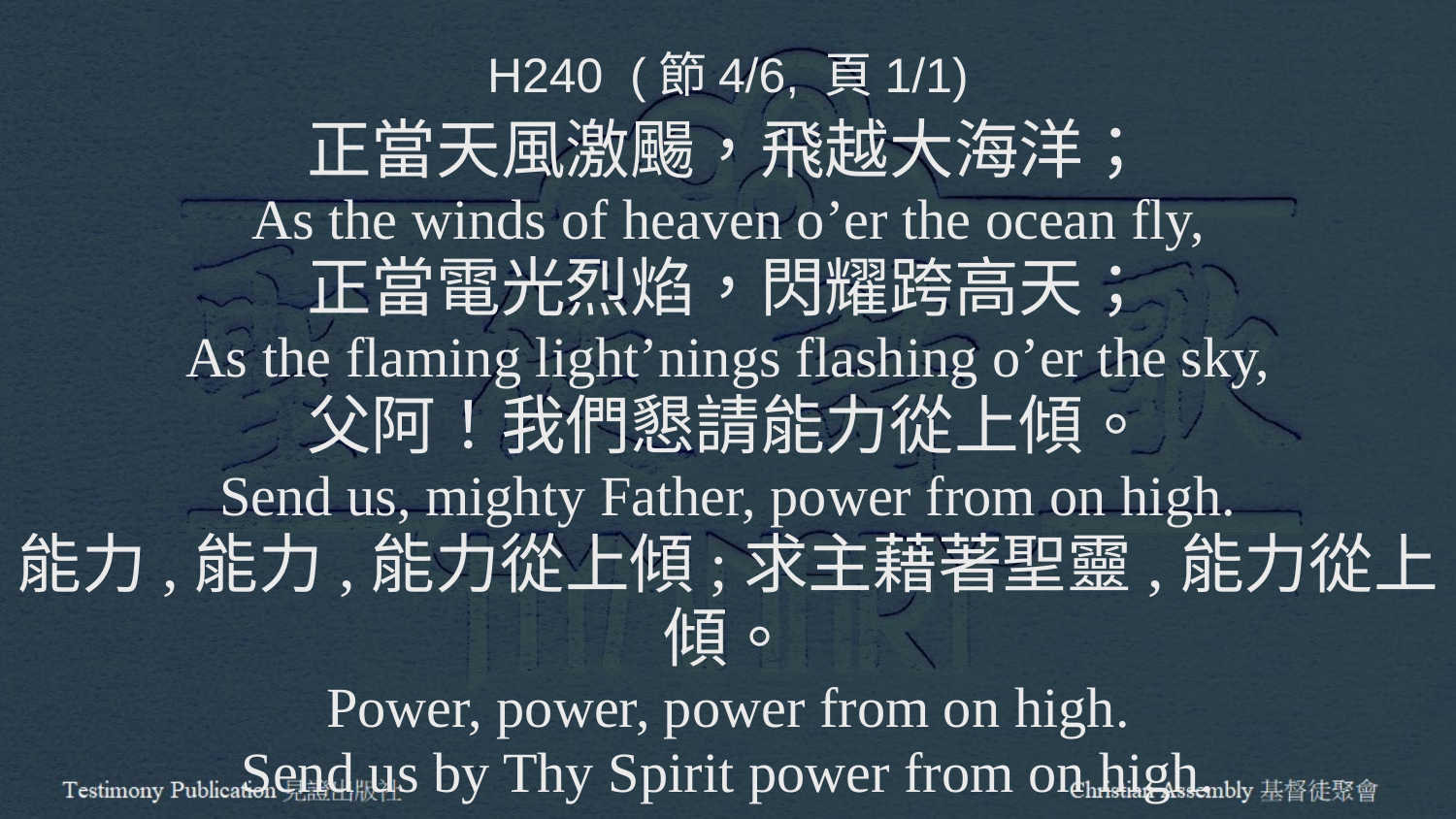

H240  (節4/6, 頁1/1)
正當天風激颺，飛越大海洋；
As the winds of heaven o’er the ocean fly,
正當電光烈焰，閃耀跨高天；
As the flaming light’nings flashing o’er the sky,
父阿！我們懇請能力從上傾。
Send us, mighty Father, power from on high.
能力,能力,能力從上傾;求主藉著聖靈,能力從上傾。
Power, power, power from on high.
Send us by Thy Spirit power from on high.